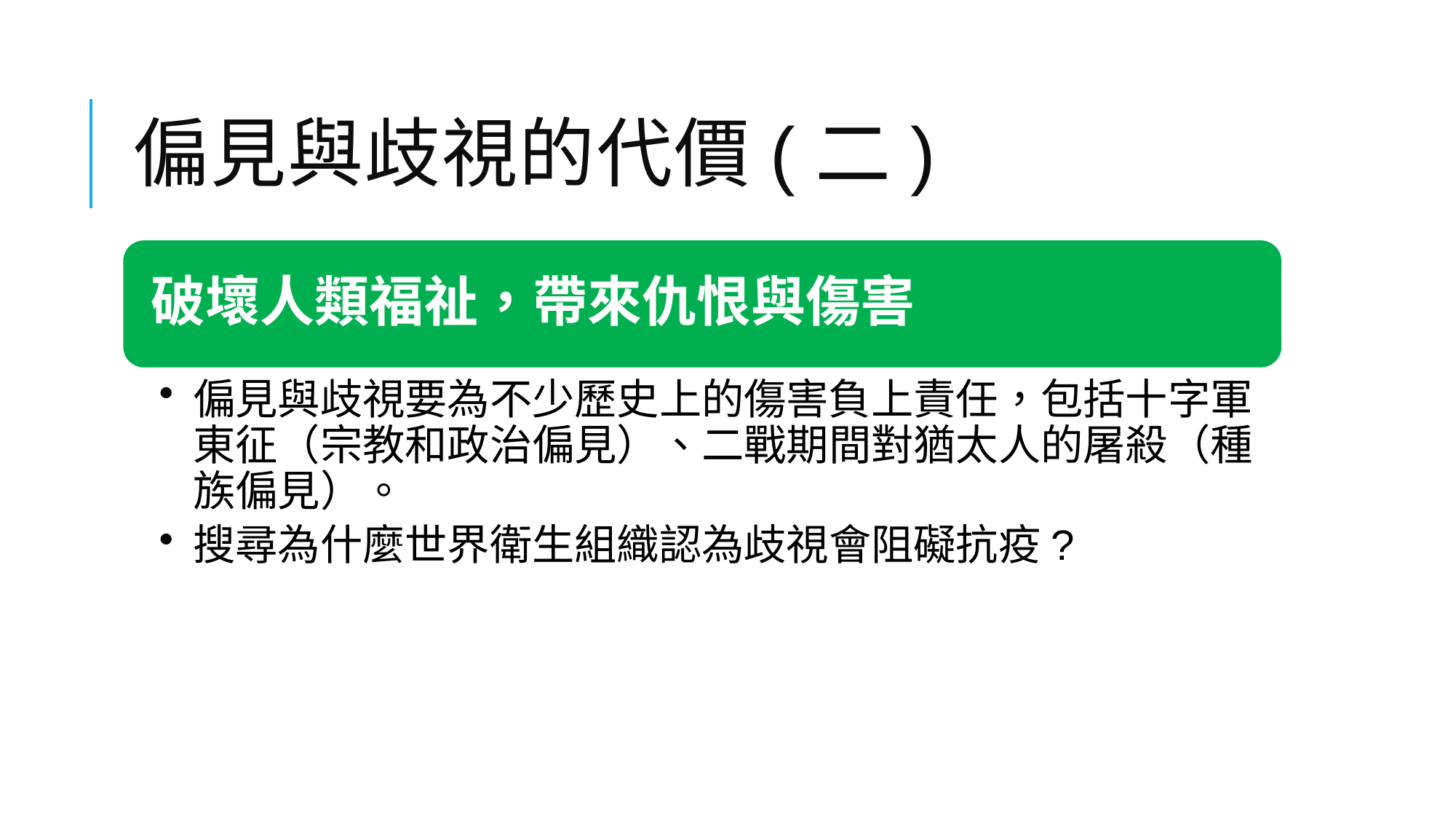

# 偏見與歧視的代價(二)
破壞人類福祉，帶來仇恨與傷害
偏見與歧視要為不少歷史上的傷害負上責任，包括十字軍東征（宗教和政治偏見）、二戰期間對猶太人的屠殺（種族偏見）。
搜尋為什麼世界衛生組織認為歧視會阻礙抗疫?